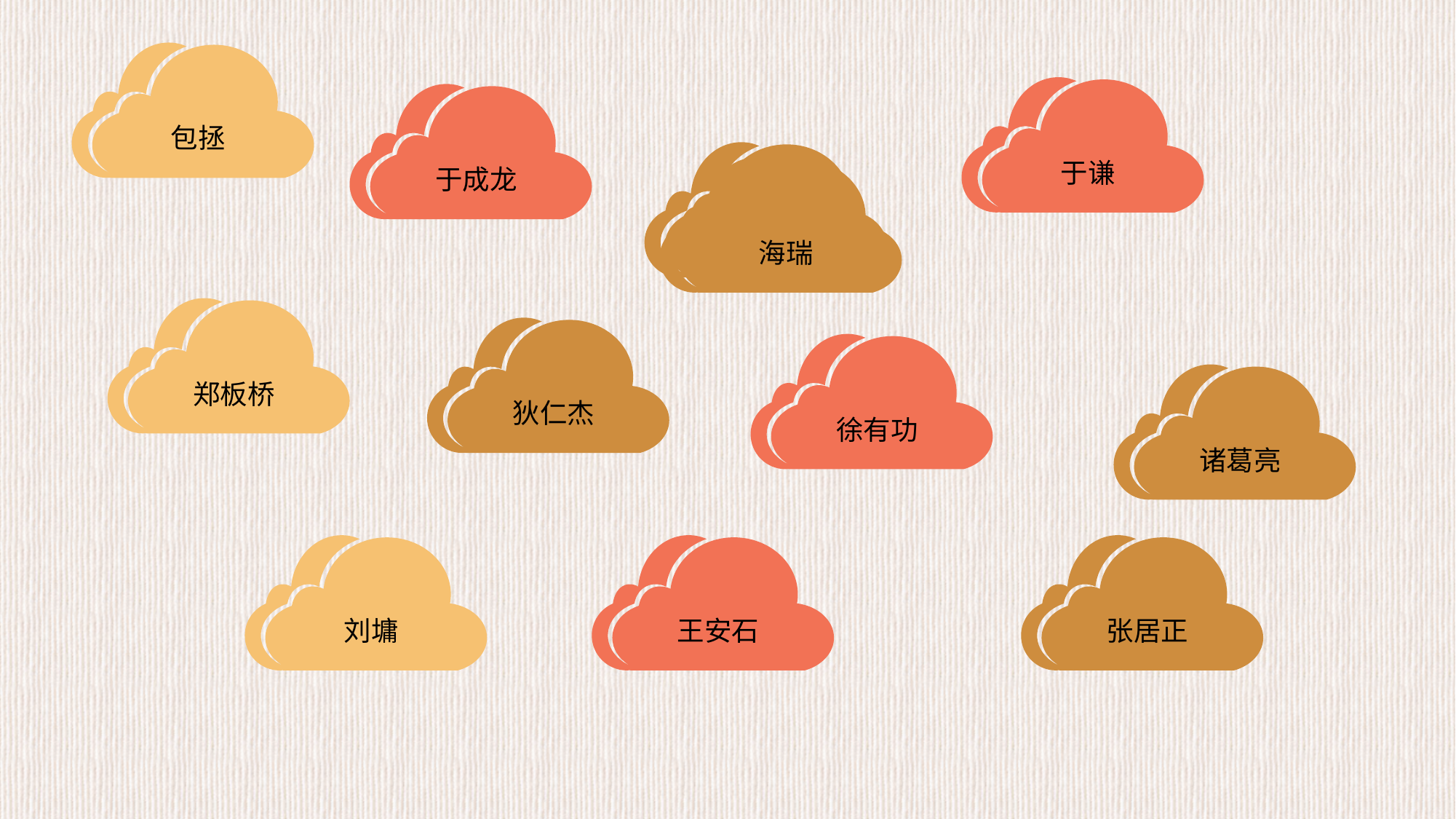

包拯
于谦
于成龙
海瑞
海瑞
郑板桥
狄仁杰
徐有功
诸葛亮
张居正
王安石
刘墉